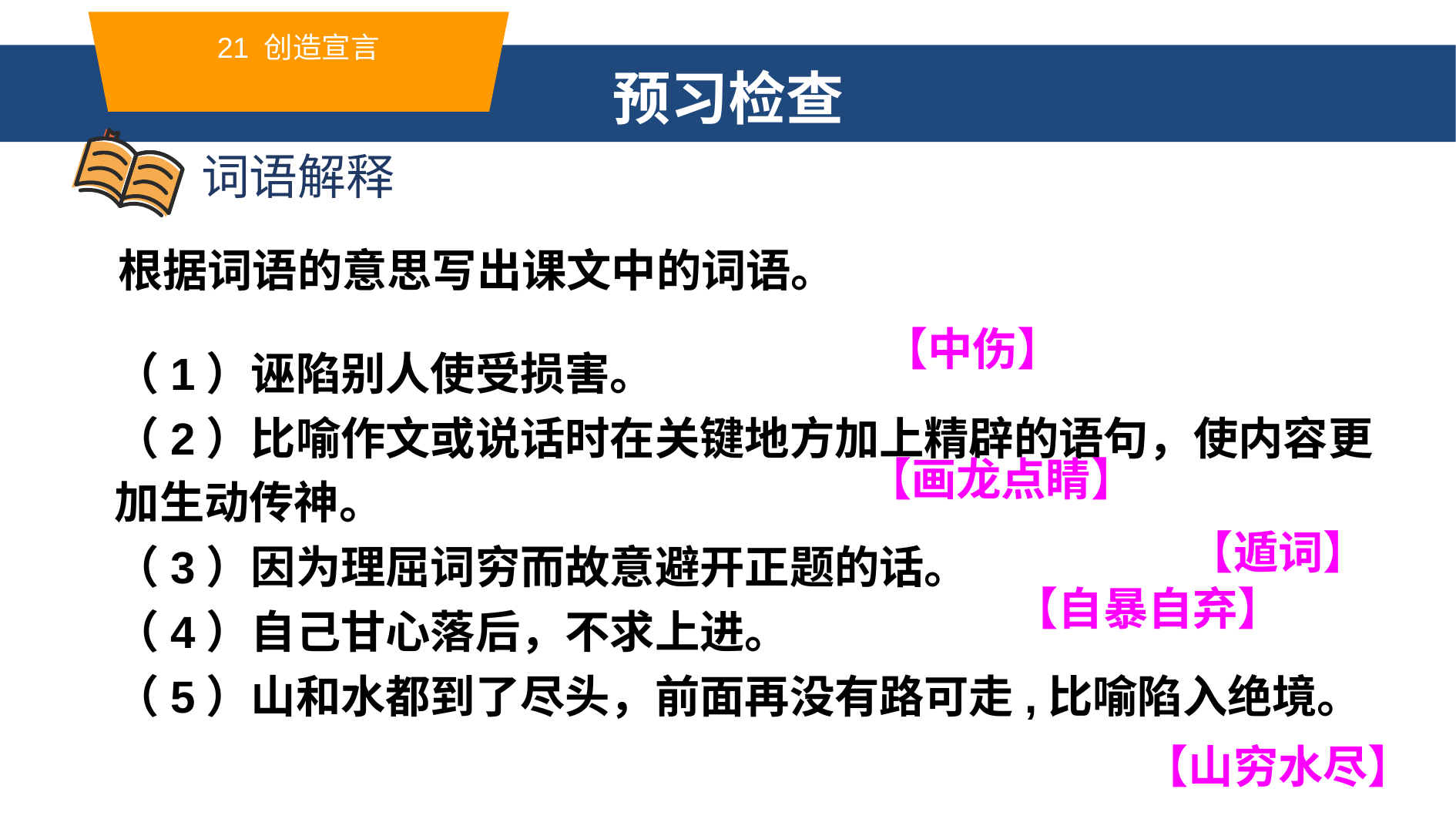

21 创造宣言

预习检查

词语解释

根据词语的意思写出课文中的词语。
【中伤】
（1）诬陷别人使受损害。
（2）比喻作文或说话时在关键地方加上精辟的语句，使内容更加生动传神。
（3）因为理屈词穷而故意避开正题的话。
（4）自己甘心落后，不求上进。
（5）山和水都到了尽头，前面再没有路可走,比喻陷入绝境。
【画龙点睛】
【遁词】
【自暴自弃】
【山穷水尽】